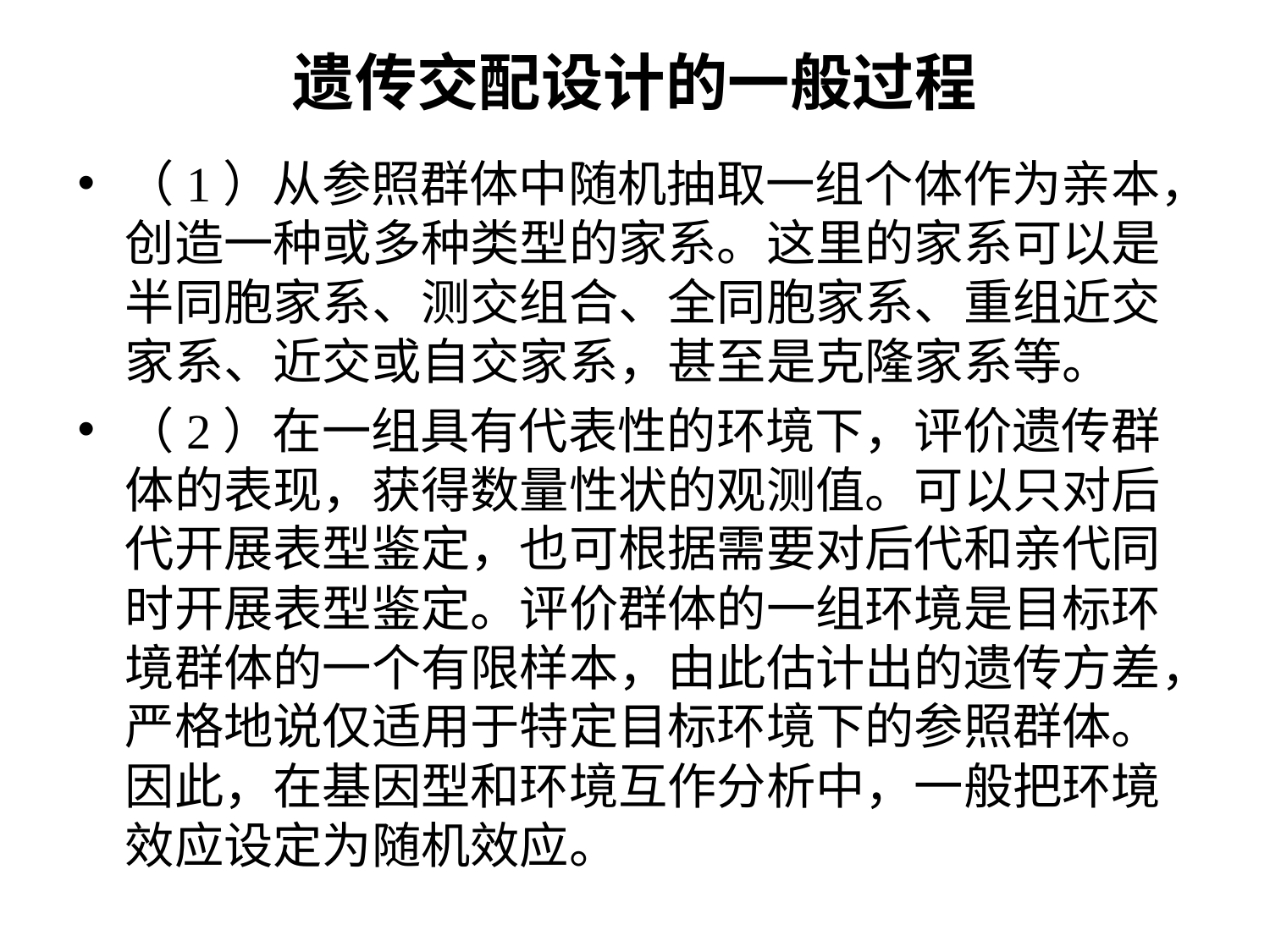

# 遗传交配设计的一般过程
（1）从参照群体中随机抽取一组个体作为亲本，创造一种或多种类型的家系。这里的家系可以是半同胞家系、测交组合、全同胞家系、重组近交家系、近交或自交家系，甚至是克隆家系等。
（2）在一组具有代表性的环境下，评价遗传群体的表现，获得数量性状的观测值。可以只对后代开展表型鉴定，也可根据需要对后代和亲代同时开展表型鉴定。评价群体的一组环境是目标环境群体的一个有限样本，由此估计出的遗传方差，严格地说仅适用于特定目标环境下的参照群体。因此，在基因型和环境互作分析中，一般把环境效应设定为随机效应。